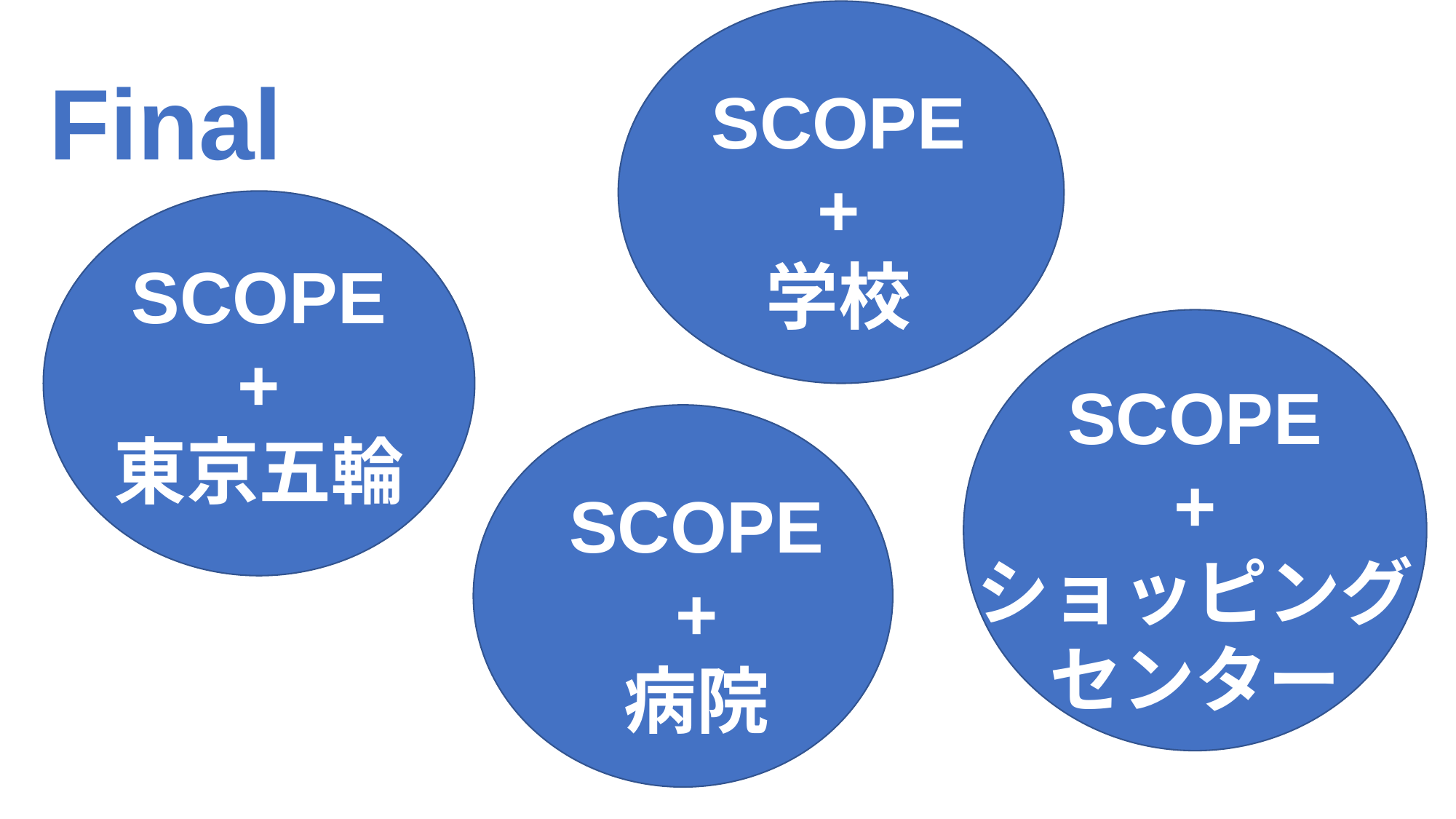

Final
SCOPE
+
学校

SCOPE
+
東京五輪

SCOPE
+
ショッピングセンター

SCOPE
+
病院